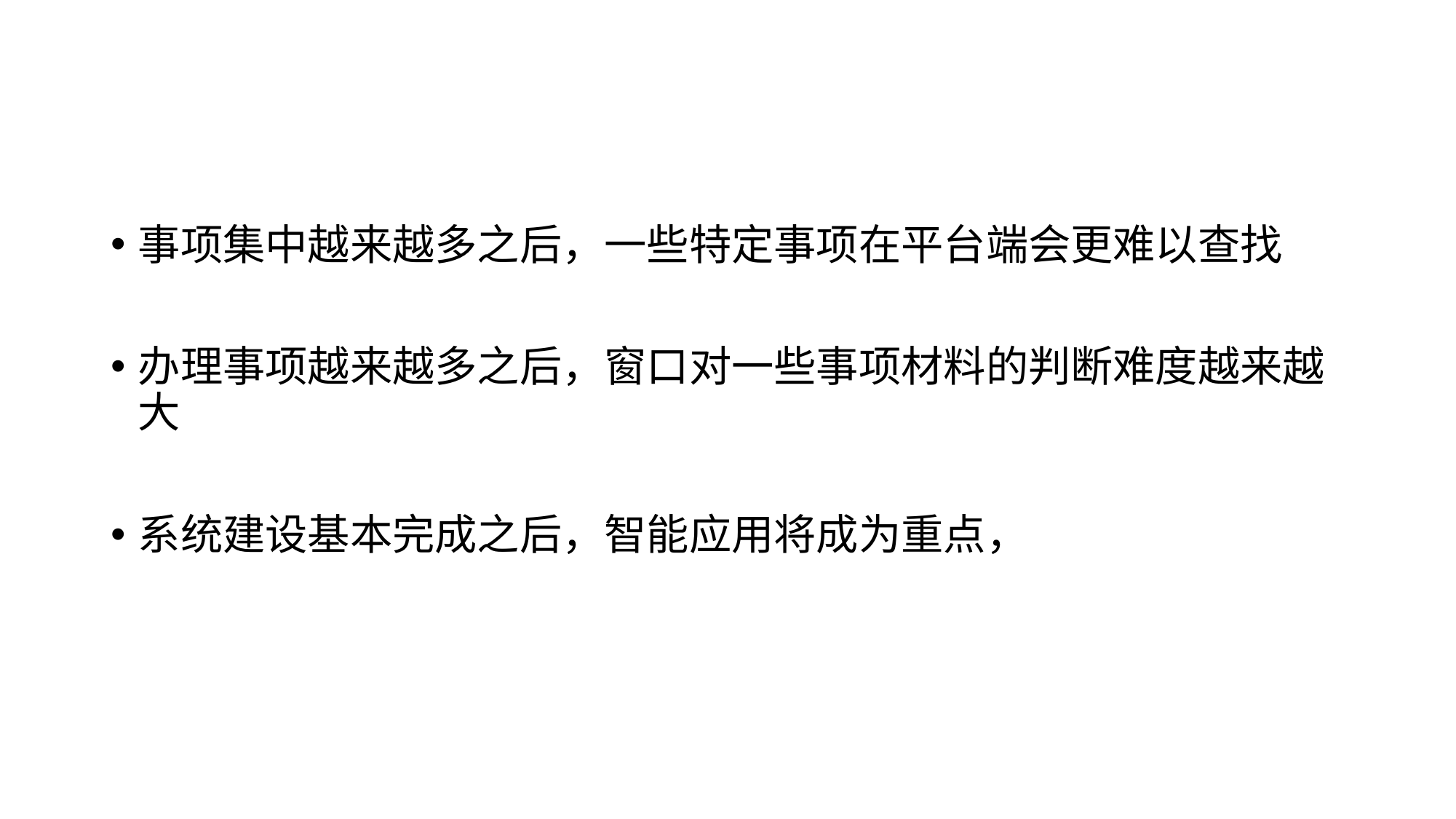

#
事项集中越来越多之后，一些特定事项在平台端会更难以查找

办理事项越来越多之后，窗口对一些事项材料的判断难度越来越大

系统建设基本完成之后，智能应用将成为重点，